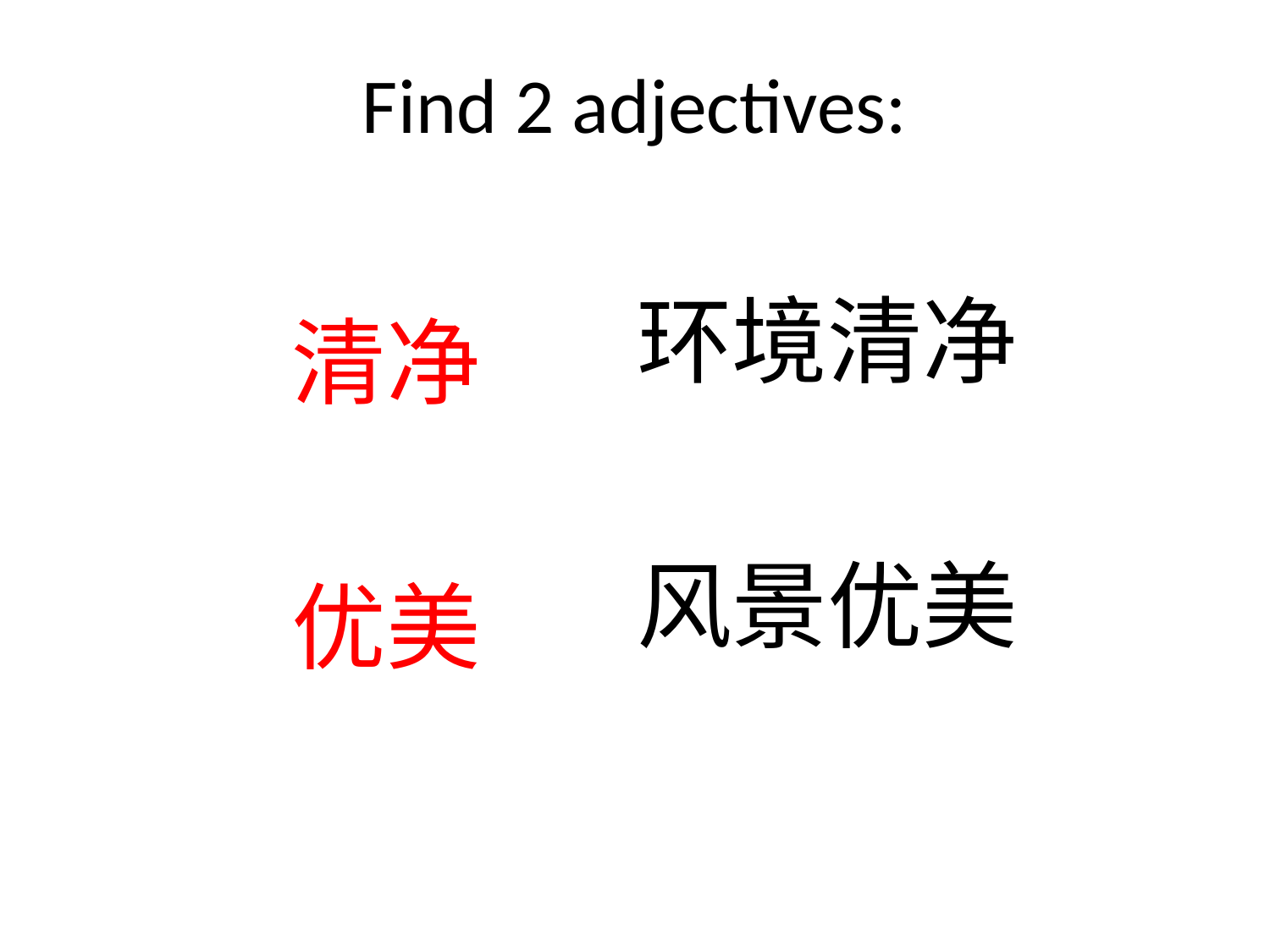

# Find 2 adjectives:
环境清净
清净

优美

风景优美